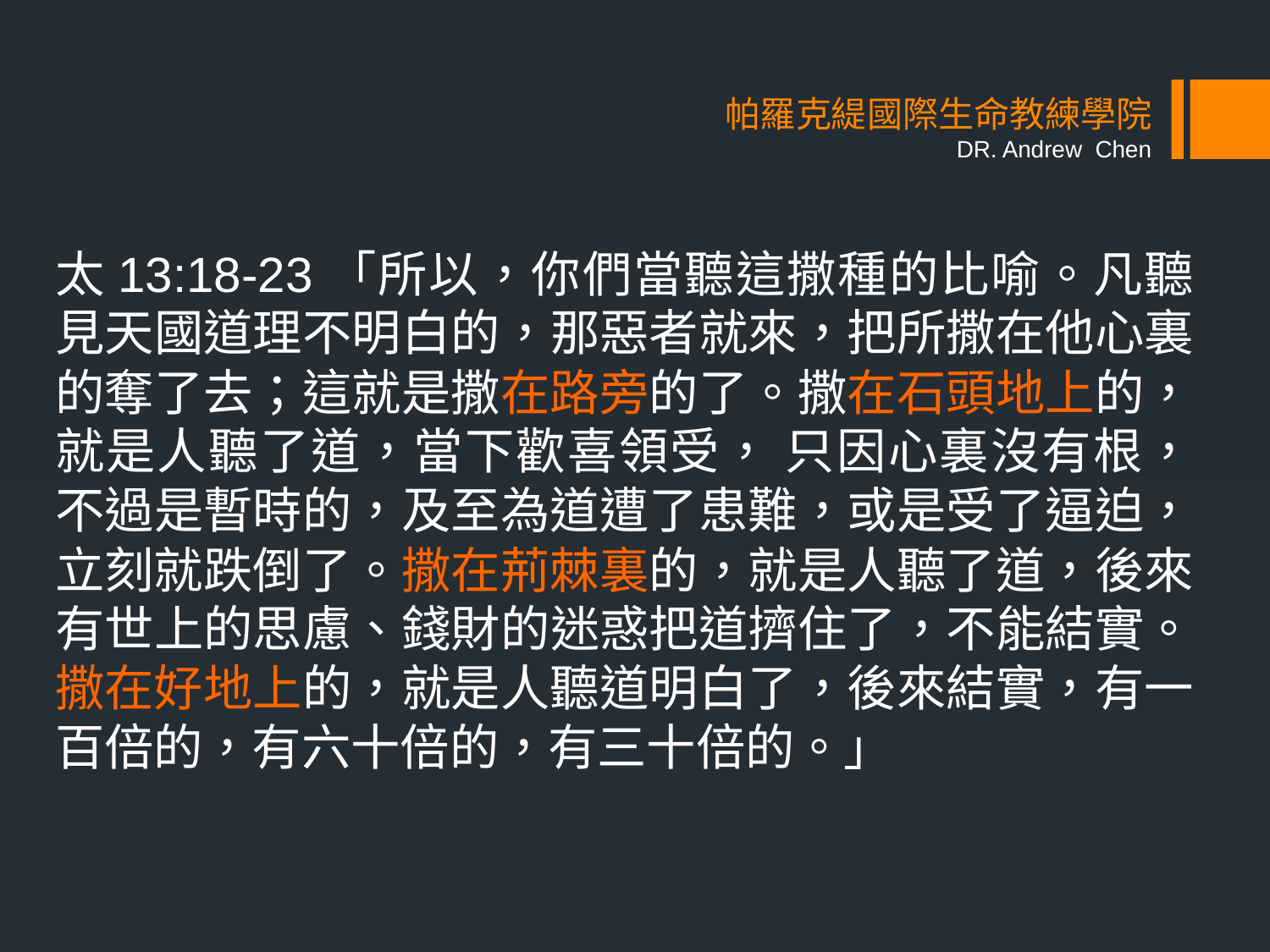

# 帕羅克緹國際生命教練學院 DR. Andrew  Chen

太13:18-23「所以，你們當聽這撒種的比喻。凡聽見天國道理不明白的，那惡者就來，把所撒在他心裏的奪了去；這就是撒在路旁的了。撒在石頭地上的，就是人聽了道，當下歡喜領受， 只因心裏沒有根，不過是暫時的，及至為道遭了患難，或是受了逼迫，立刻就跌倒了。撒在荊棘裏的，就是人聽了道，後來有世上的思慮、錢財的迷惑把道擠住了，不能結實。撒在好地上的，就是人聽道明白了，後來結實，有一百倍的，有六十倍的，有三十倍的。」